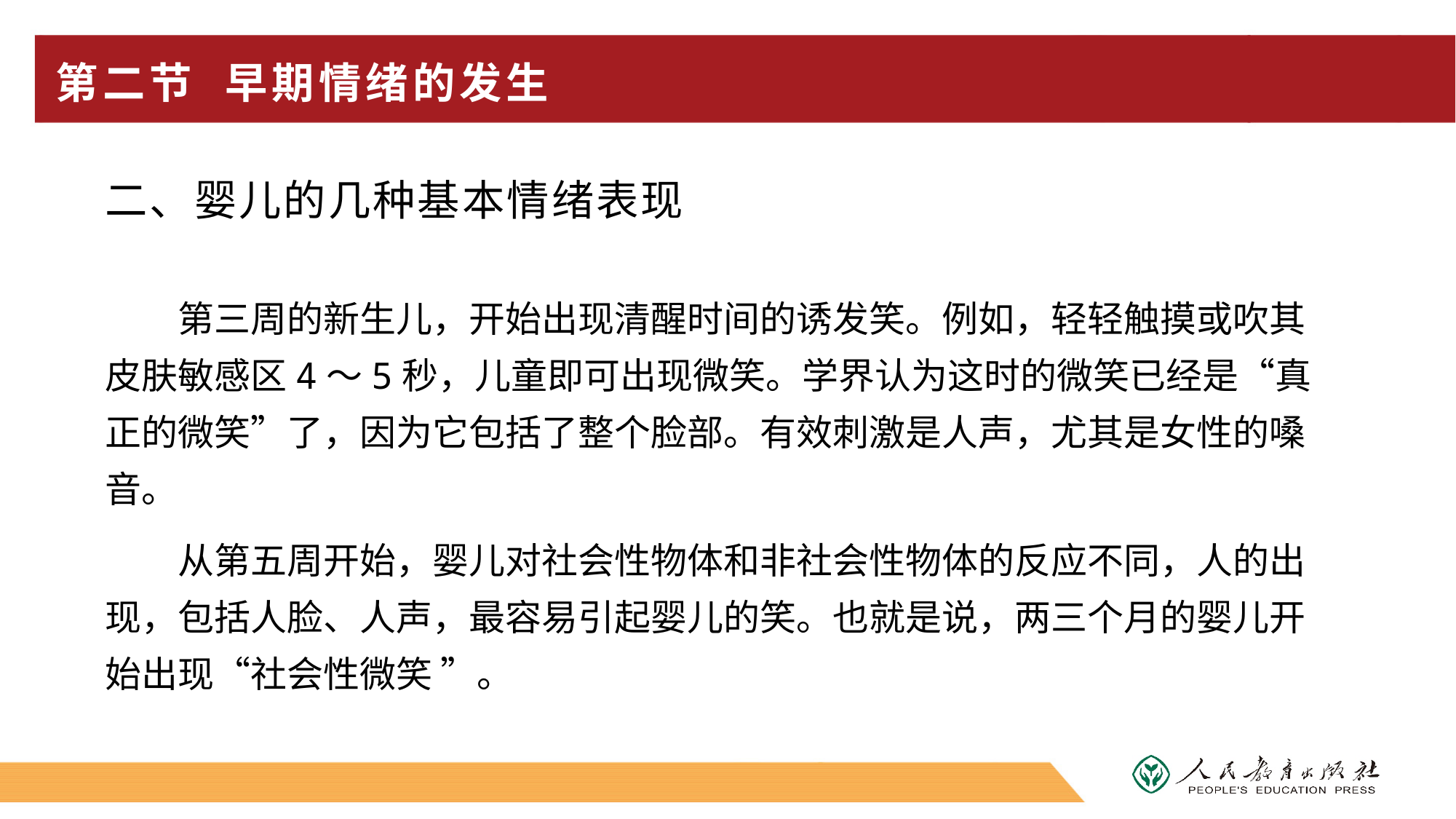

# 第二节  早期情绪的发生
二、婴儿的几种基本情绪表现
第三周的新生儿，开始出现清醒时间的诱发笑。例如，轻轻触摸或吹其皮肤敏感区4～5秒，儿童即可出现微笑。学界认为这时的微笑已经是“真正的微笑”了，因为它包括了整个脸部。有效刺激是人声，尤其是女性的嗓音。
从第五周开始，婴儿对社会性物体和非社会性物体的反应不同，人的出现，包括人脸、人声，最容易引起婴儿的笑。也就是说，两三个月的婴儿开始出现“社会性微笑 ”。